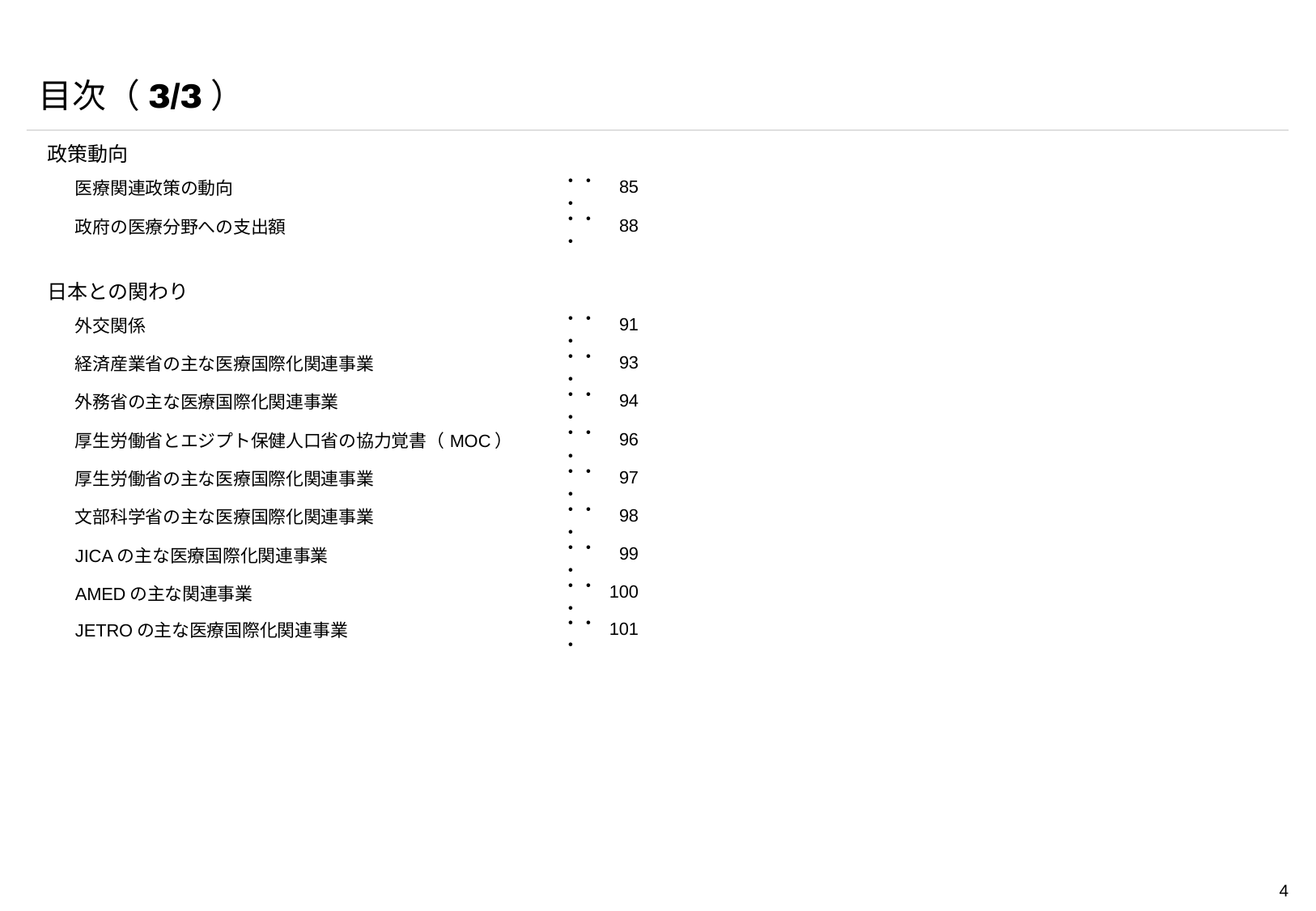

目次（3/3）
| 政策動向 |  |  |  |
| --- | --- | --- | --- |
|  | 医療関連政策の動向 | ・・・ | 85 |
|  | 政府の医療分野への支出額 | ・・・ | 88 |
|  |  |  |  |
| 日本との関わり |  |  |  |
|  | 外交関係 | ・・・ | 91 |
|  | 経済産業省の主な医療国際化関連事業 | ・・・ | 93 |
|  | 外務省の主な医療国際化関連事業 | ・・・ | 94 |
|  | 厚生労働省とエジプト保健人口省の協力覚書（MOC） | ・・・ | 96 |
|  | 厚生労働省の主な医療国際化関連事業 | ・・・ | 97 |
|  | 文部科学省の主な医療国際化関連事業 | ・・・ | 98 |
|  | JICAの主な医療国際化関連事業 | ・・・ | 99 |
|  | AMEDの主な関連事業 | ・・・ | 100 |
|  | JETROの主な医療国際化関連事業 | ・・・ | 101 |